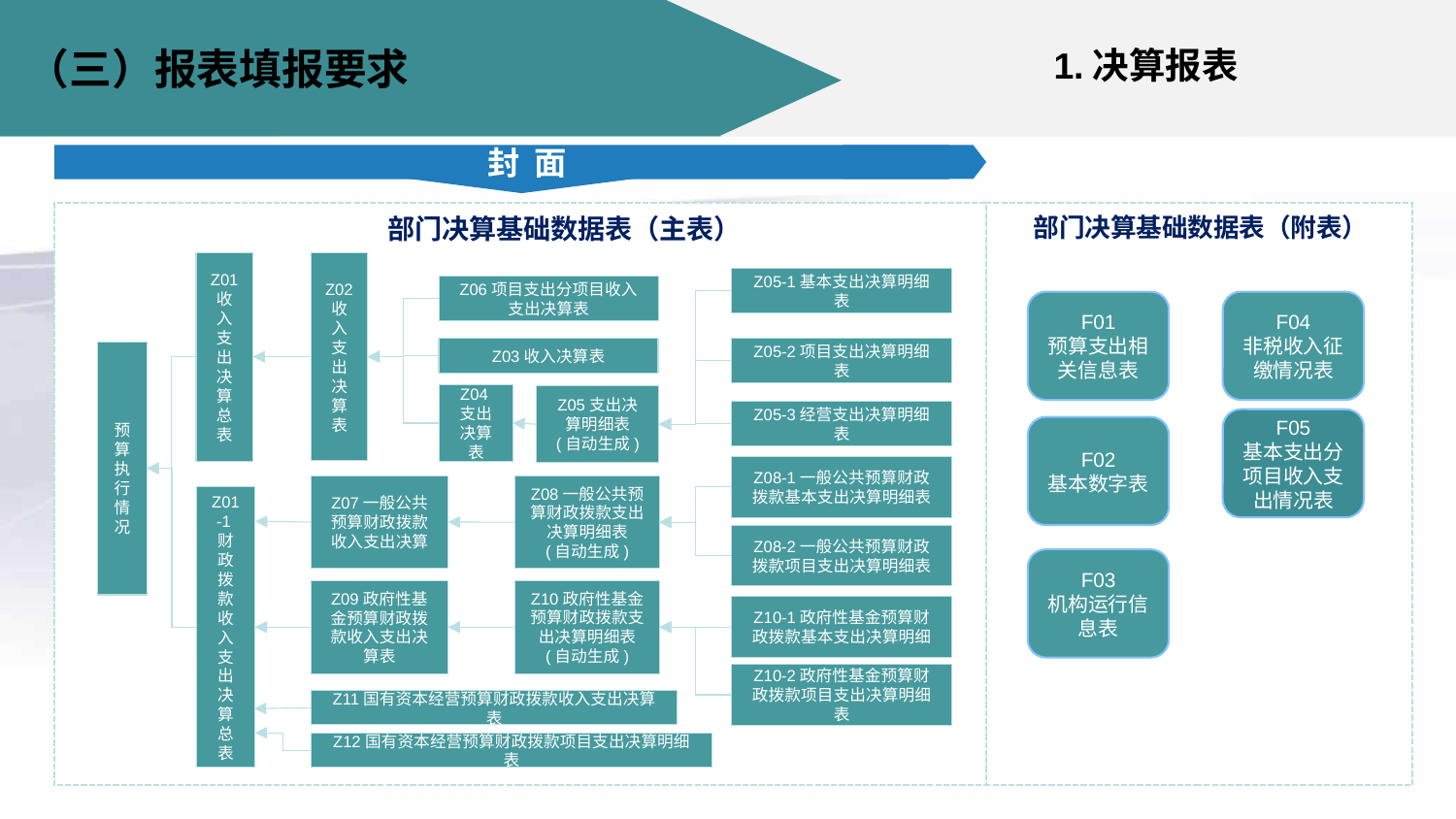

（三）报表填报要求
1.决算报表
#

      封  面

部门决算基础数据表（主表）
部门决算基础数据表（附表）
Z01收入支出决算总表
Z02收入支出决算表
Z05-1基本支出决算明细表
Z06项目支出分项目收入支出决算表
F01
预算支出相关信息表
F04
非税收入征缴情况表
Z03收入决算表
Z05-2项目支出决算明细表

预算执行情况
Z04支出决算表
Z05支出决算明细表
(自动生成)
Z05-3经营支出决算明细表
F05
基本支出分项目收入支出情况表
F02
基本数字表
Z08-1一般公共预算财政拨款基本支出决算明细表
Z07一般公共预算财政拨款收入支出决算
Z08一般公共预算财政拨款支出决算明细表
(自动生成)
Z01-1财政拨款收入支出决算总表
Z08-2一般公共预算财政拨款项目支出决算明细表
F03
机构运行信息表
Z10政府性基金预算财政拨款支出决算明细表
(自动生成)
Z09政府性基金预算财政拨款收入支出决算表
Z10-1政府性基金预算财政拨款基本支出决算明细
Z10-2政府性基金预算财政拨款项目支出决算明细表
Z11国有资本经营预算财政拨款收入支出决算表
Z12国有资本经营预算财政拨款项目支出决算明细表
23